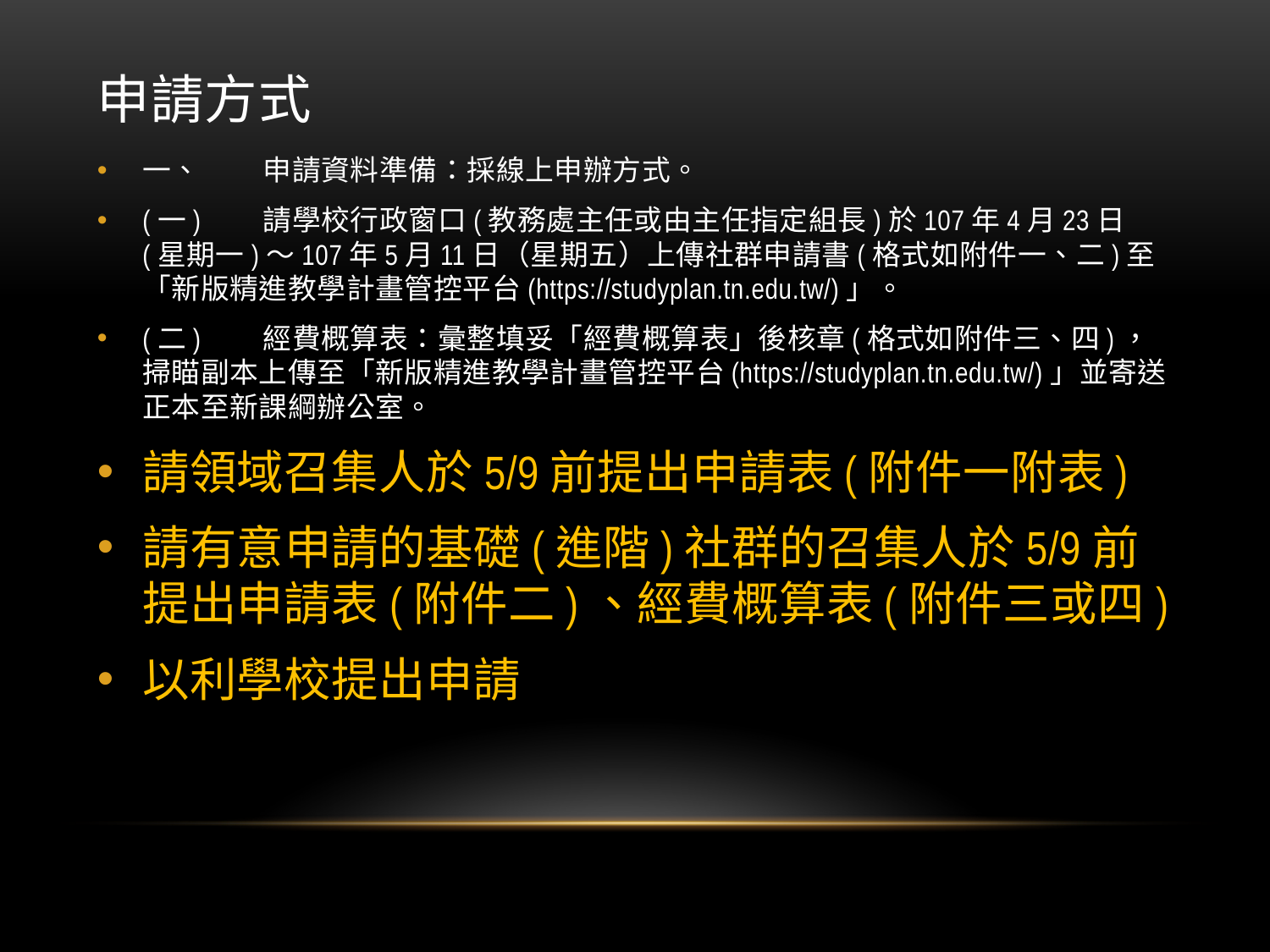

# 申請方式
一、	申請資料準備：採線上申辦方式。
(一)	請學校行政窗口(教務處主任或由主任指定組長)於107年4月23日(星期一)～107年5月11日（星期五）上傳社群申請書(格式如附件一、二)至「新版精進教學計畫管控平台(https://studyplan.tn.edu.tw/)」。
(二)	經費概算表：彙整填妥「經費概算表」後核章(格式如附件三、四)，掃瞄副本上傳至「新版精進教學計畫管控平台(https://studyplan.tn.edu.tw/)」並寄送正本至新課綱辦公室。
請領域召集人於5/9前提出申請表(附件一附表)
請有意申請的基礎(進階)社群的召集人於5/9前提出申請表(附件二)、經費概算表(附件三或四)
以利學校提出申請